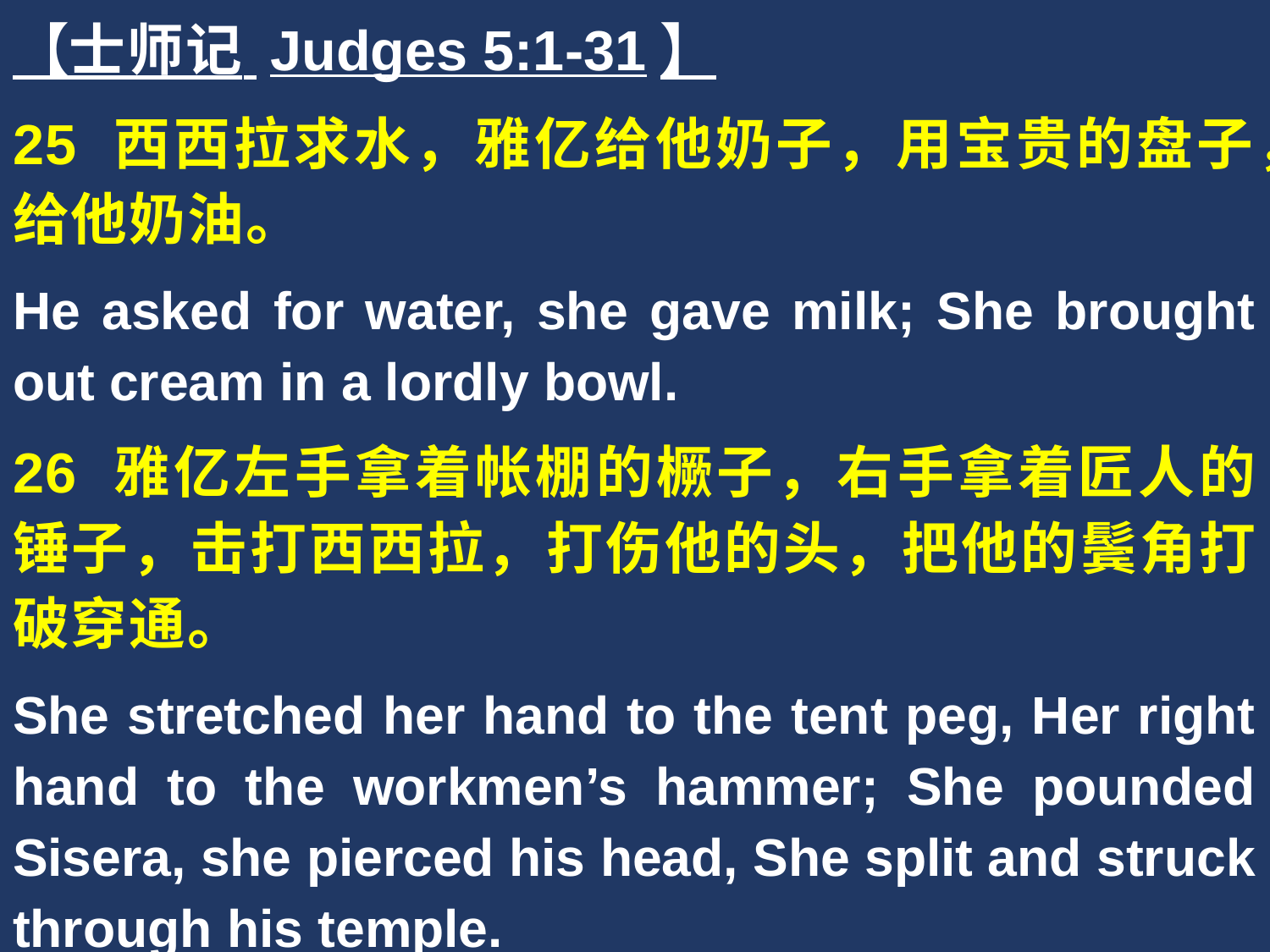

【士师记 Judges 5:1-31】
25 西西拉求水，雅亿给他奶子，用宝贵的盘子，给他奶油。
He asked for water, she gave milk; She brought out cream in a lordly bowl.
26 雅亿左手拿着帐棚的橛子，右手拿着匠人的锤子，击打西西拉，打伤他的头，把他的鬓角打破穿通。
She stretched her hand to the tent peg, Her right hand to the workmen’s hammer; She pounded Sisera, she pierced his head, She split and struck through his temple.